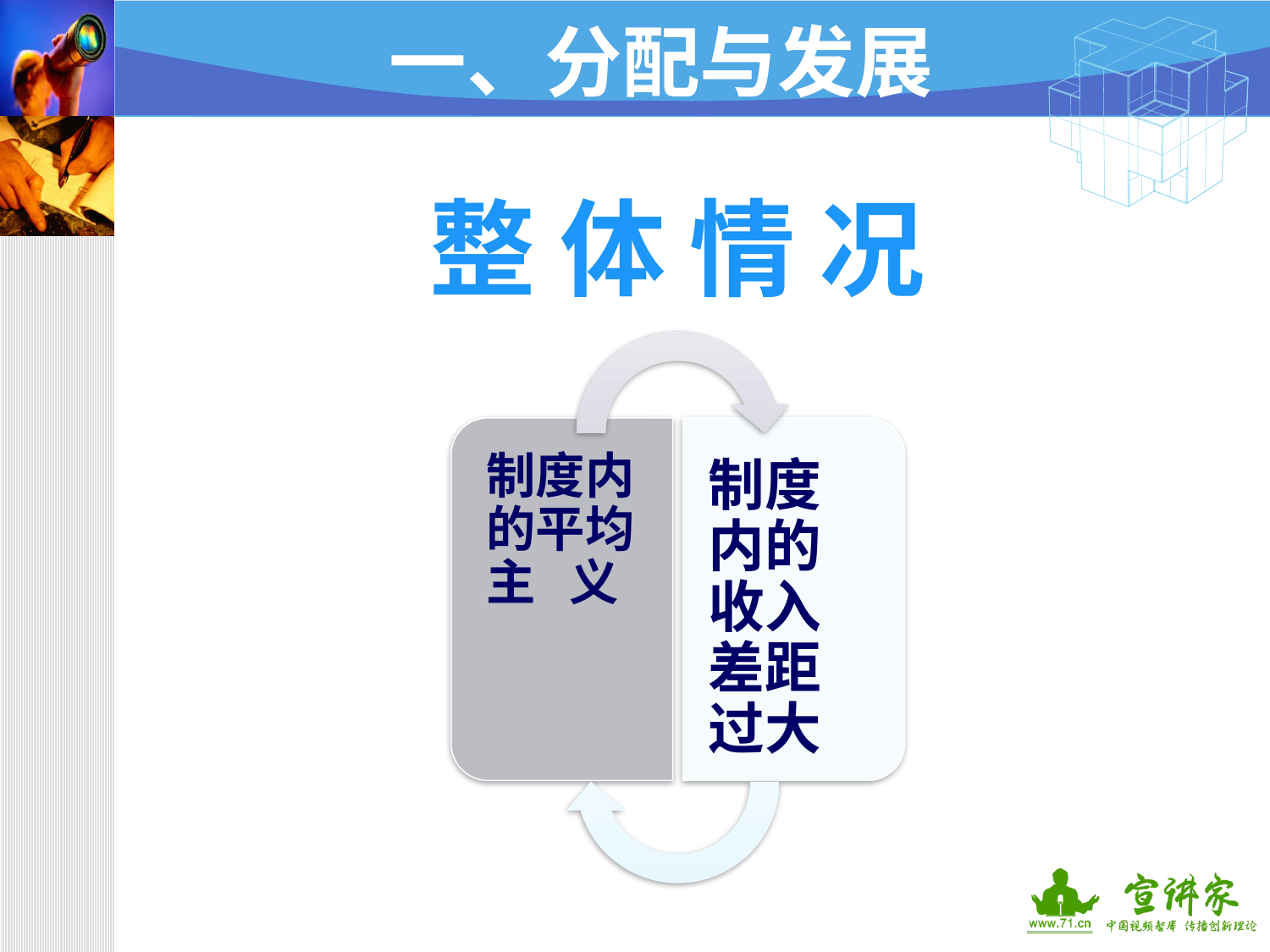

# 一、分配与发展
整 体 情 况
制度内的平均  主   义
制度内的收入差距过大